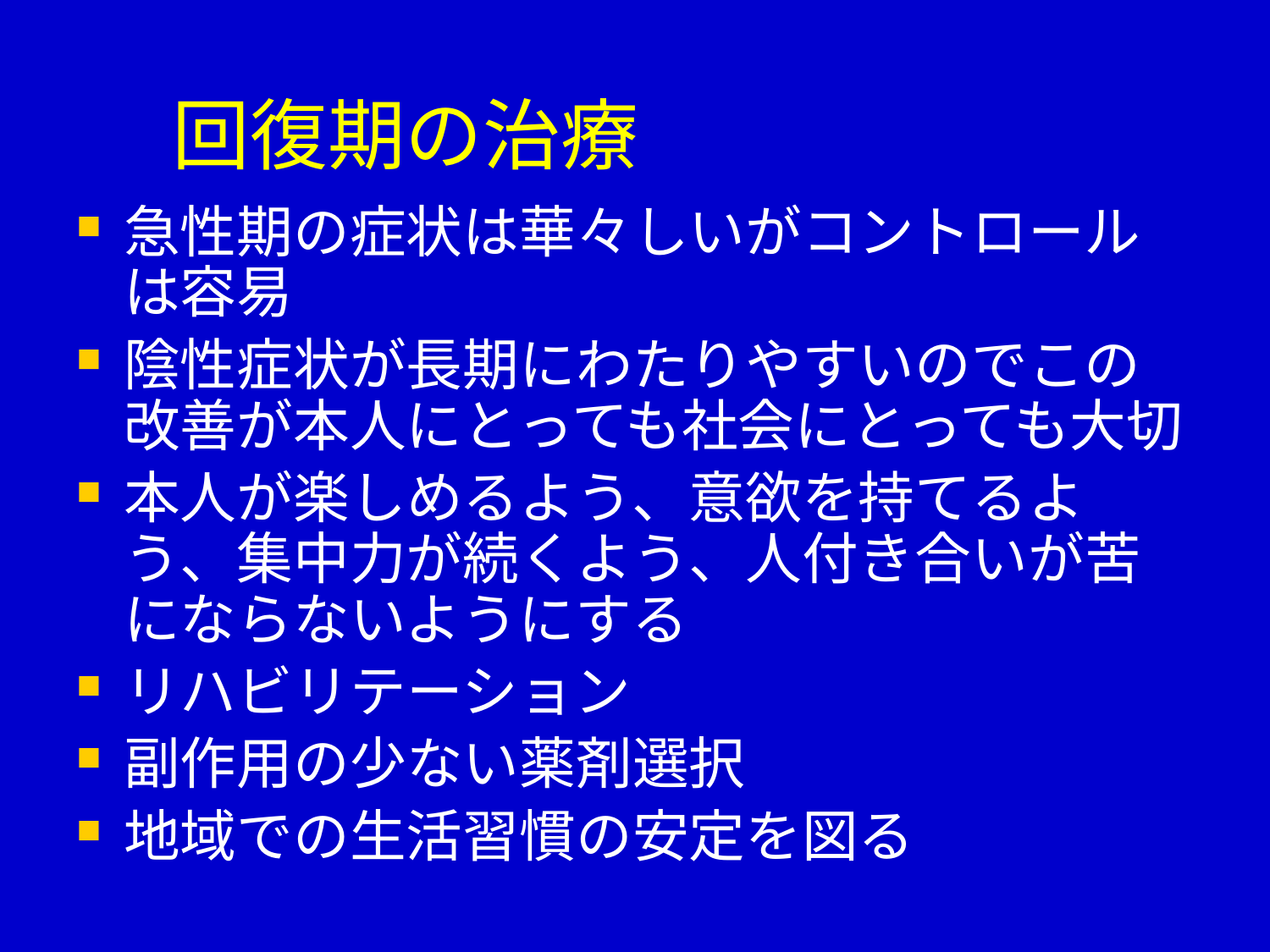

# 回復期の治療
急性期の症状は華々しいがコントロールは容易
陰性症状が長期にわたりやすいのでこの改善が本人にとっても社会にとっても大切
本人が楽しめるよう、意欲を持てるよう、集中力が続くよう、人付き合いが苦にならないようにする
リハビリテーション
副作用の少ない薬剤選択
地域での生活習慣の安定を図る